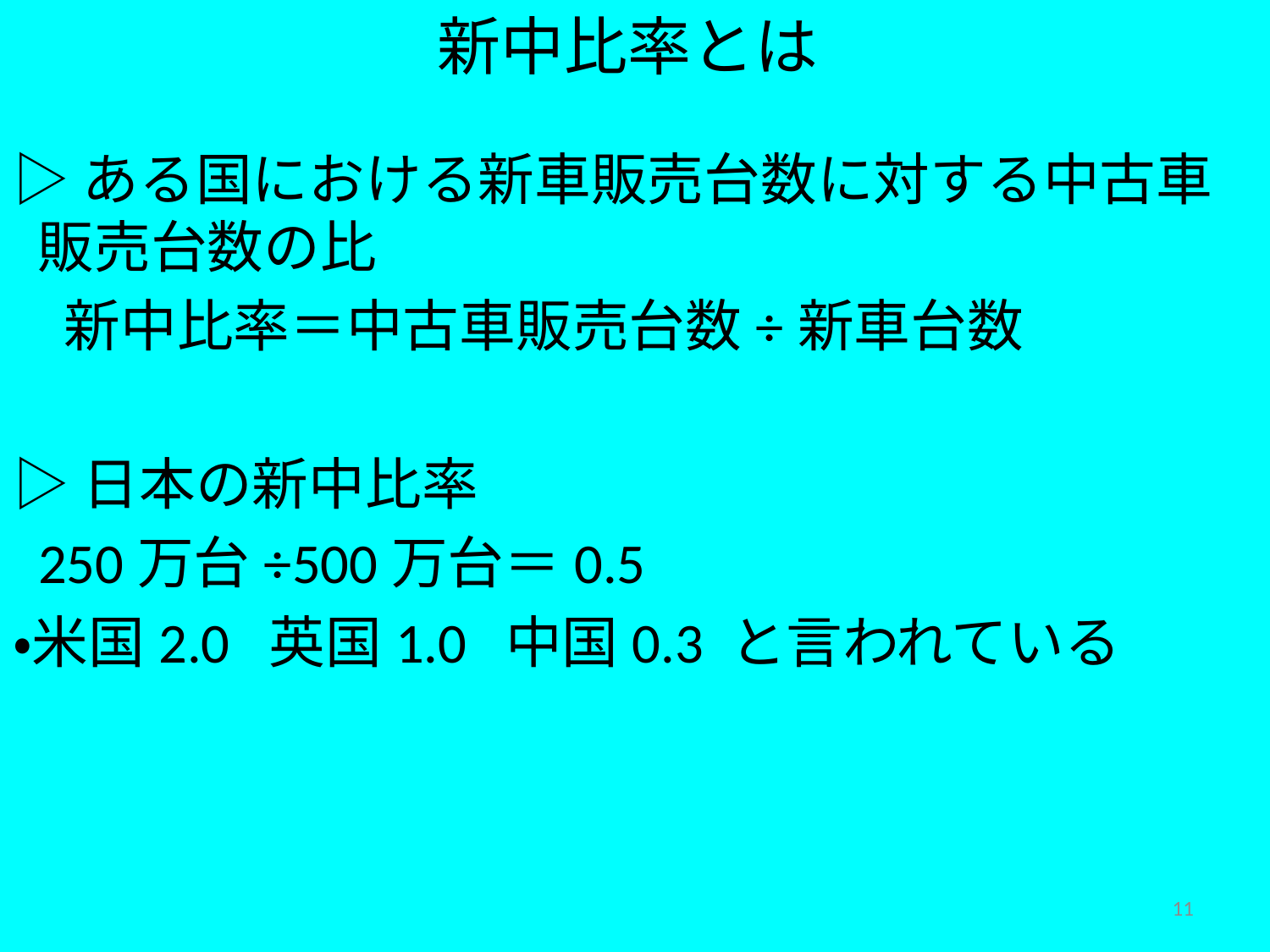

新中比率とは

▷ある国における新車販売台数に対する中古車販売台数の比
	 新中比率＝中古車販売台数÷新車台数

▷日本の新中比率
  250万台÷500万台＝0.5
・米国2.0  英国1.0  中国0.3 と言われている

11